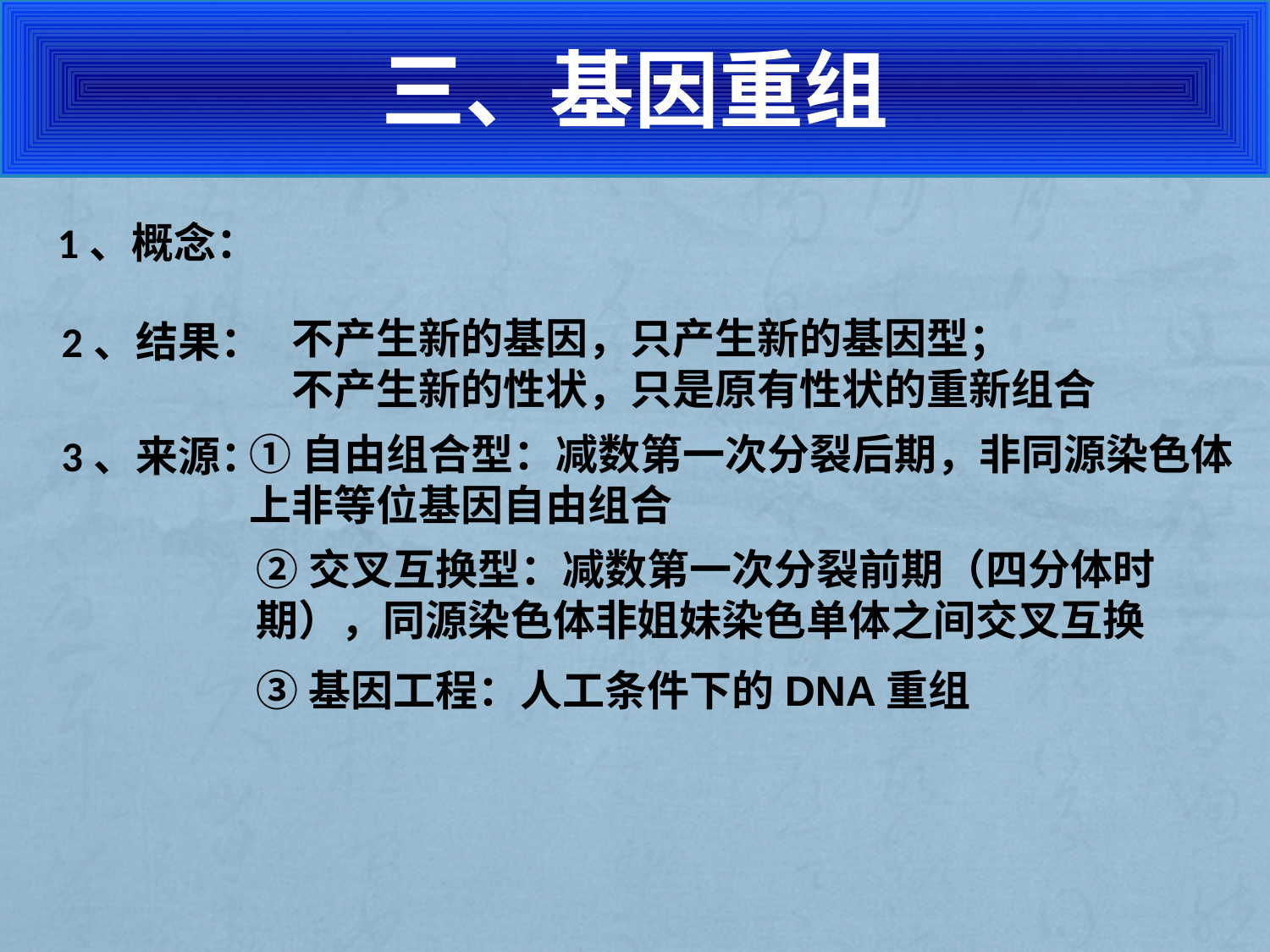

三、基因重组
1、概念：
不产生新的基因，只产生新的基因型；
不产生新的性状，只是原有性状的重新组合
2、结果：
①自由组合型：减数第一次分裂后期，非同源染色体上非等位基因自由组合
3、来源：
②交叉互换型：减数第一次分裂前期（四分体时期），同源染色体非姐妹染色单体之间交叉互换
③基因工程：人工条件下的DNA重组